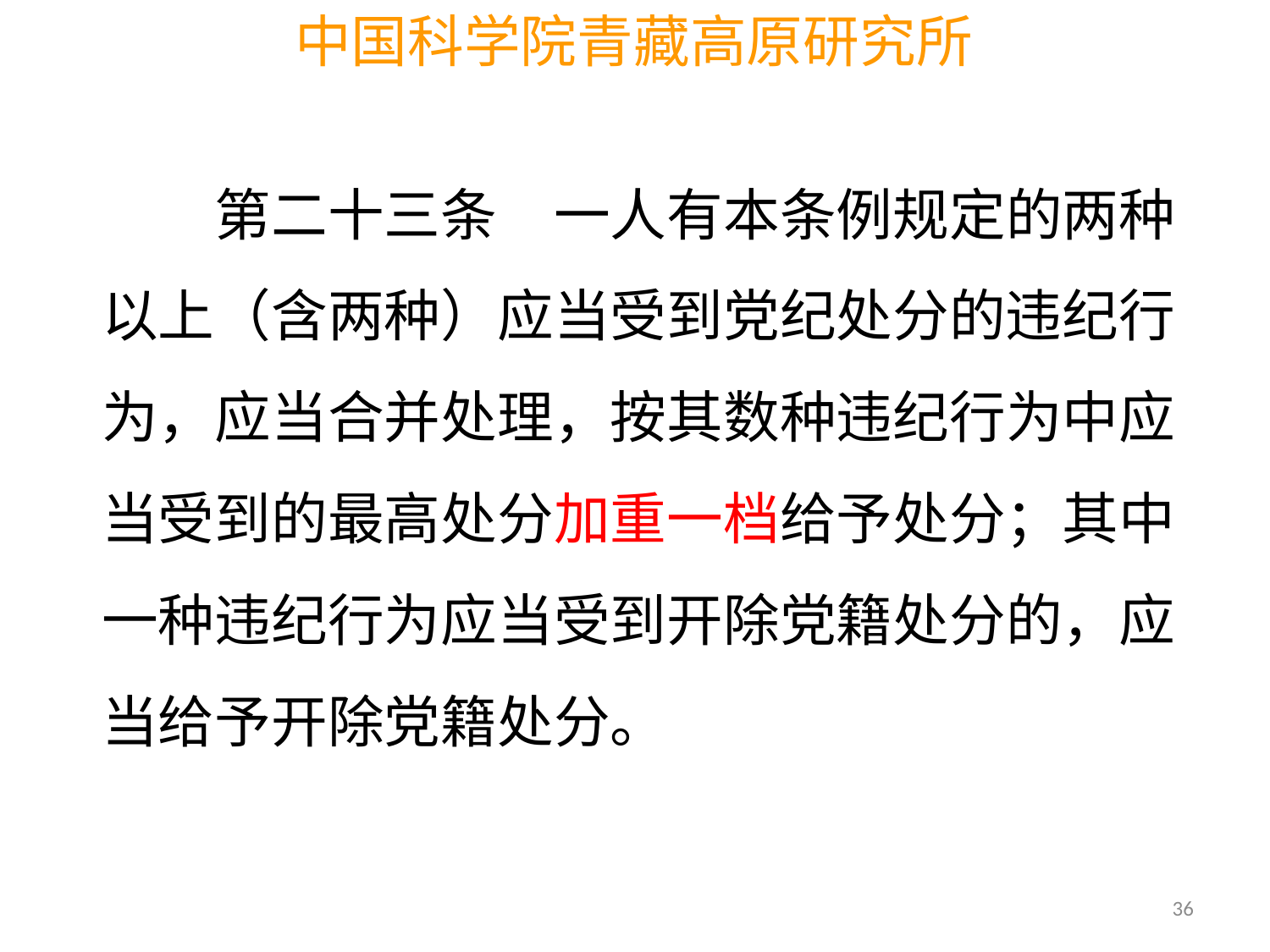

第二十三条　一人有本条例规定的两种以上（含两种）应当受到党纪处分的违纪行为，应当合并处理，按其数种违纪行为中应当受到的最高处分加重一档给予处分；其中一种违纪行为应当受到开除党籍处分的，应当给予开除党籍处分。
36